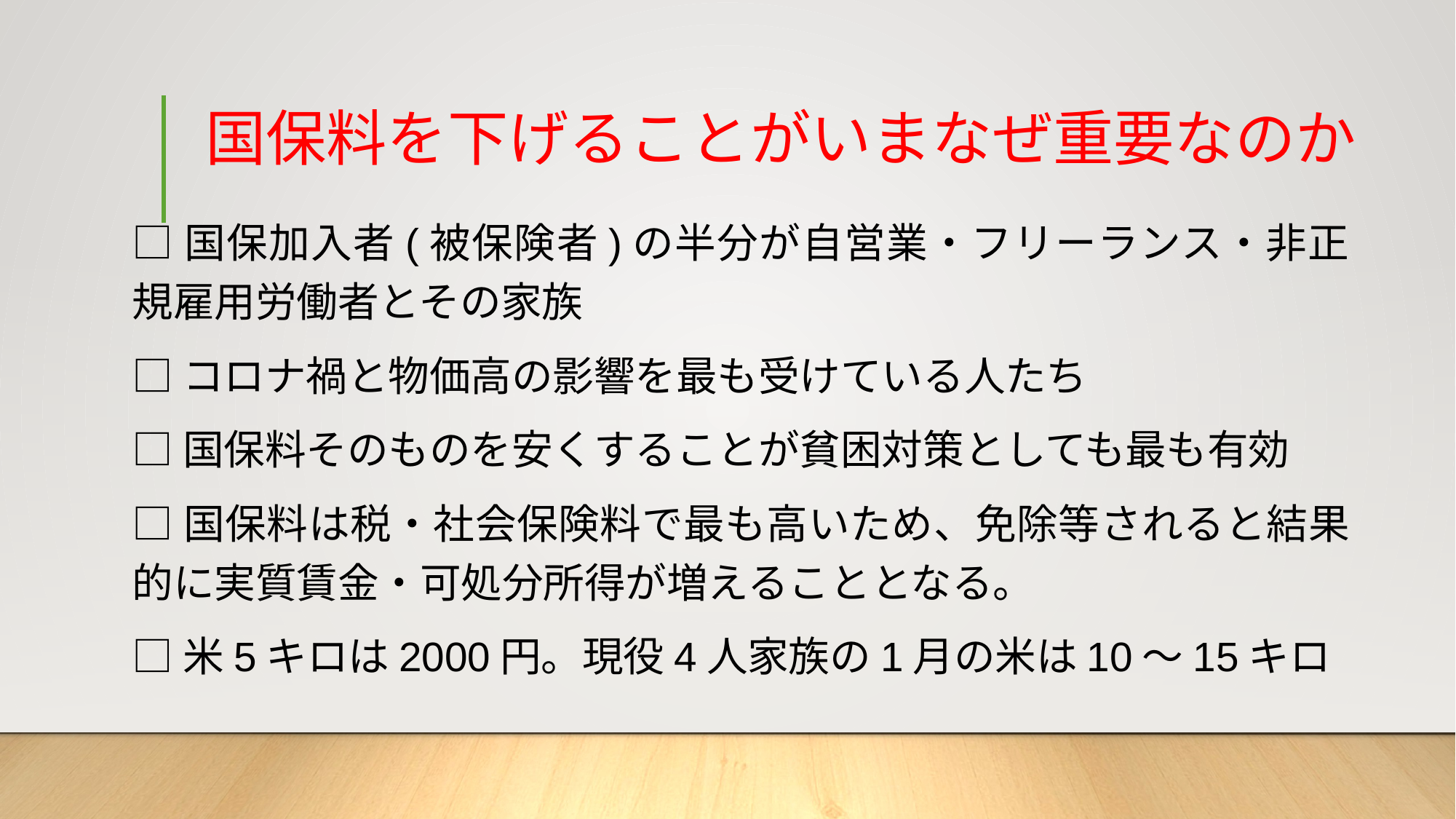

# 国保料を下げることがいまなぜ重要なのか
□国保加入者(被保険者)の半分が自営業・フリーランス・非正規雇用労働者とその家族
□コロナ禍と物価高の影響を最も受けている人たち
□国保料そのものを安くすることが貧困対策としても最も有効
□国保料は税・社会保険料で最も高いため、免除等されると結果的に実質賃金・可処分所得が増えることとなる。
□米5キロは2000円。現役4人家族の1月の米は10～15キロ